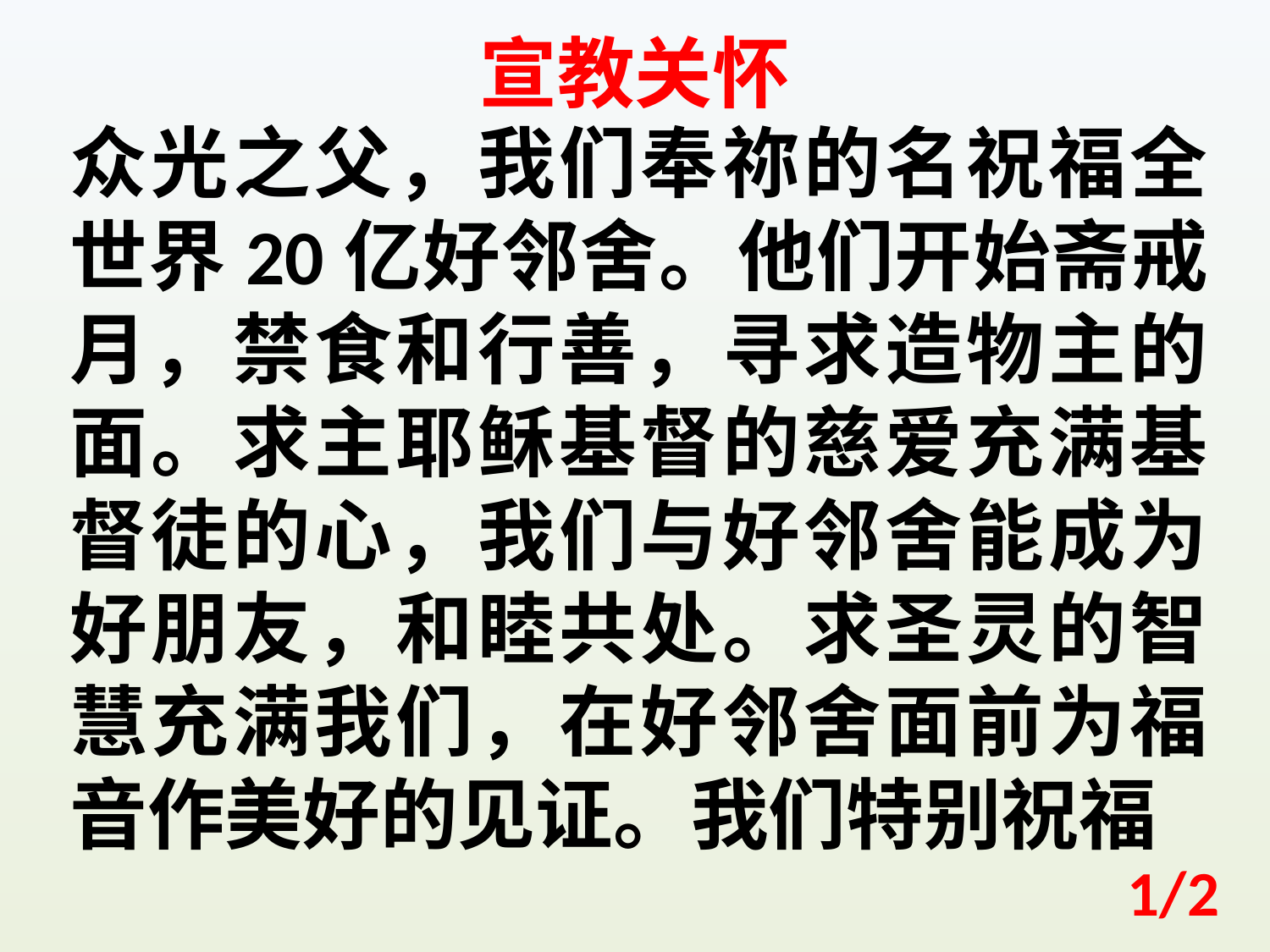

宣教关怀
众光之父，我们奉祢的名祝福全世界20亿好邻舍。他们开始斋戒月，禁食和行善，寻求造物主的面。求主耶稣基督的慈爱充满基督徒的心，我们与好邻舍能成为好朋友，和睦共处。求圣灵的智慧充满我们，在好邻舍面前为福音作美好的见证。我们特别祝福
1/2